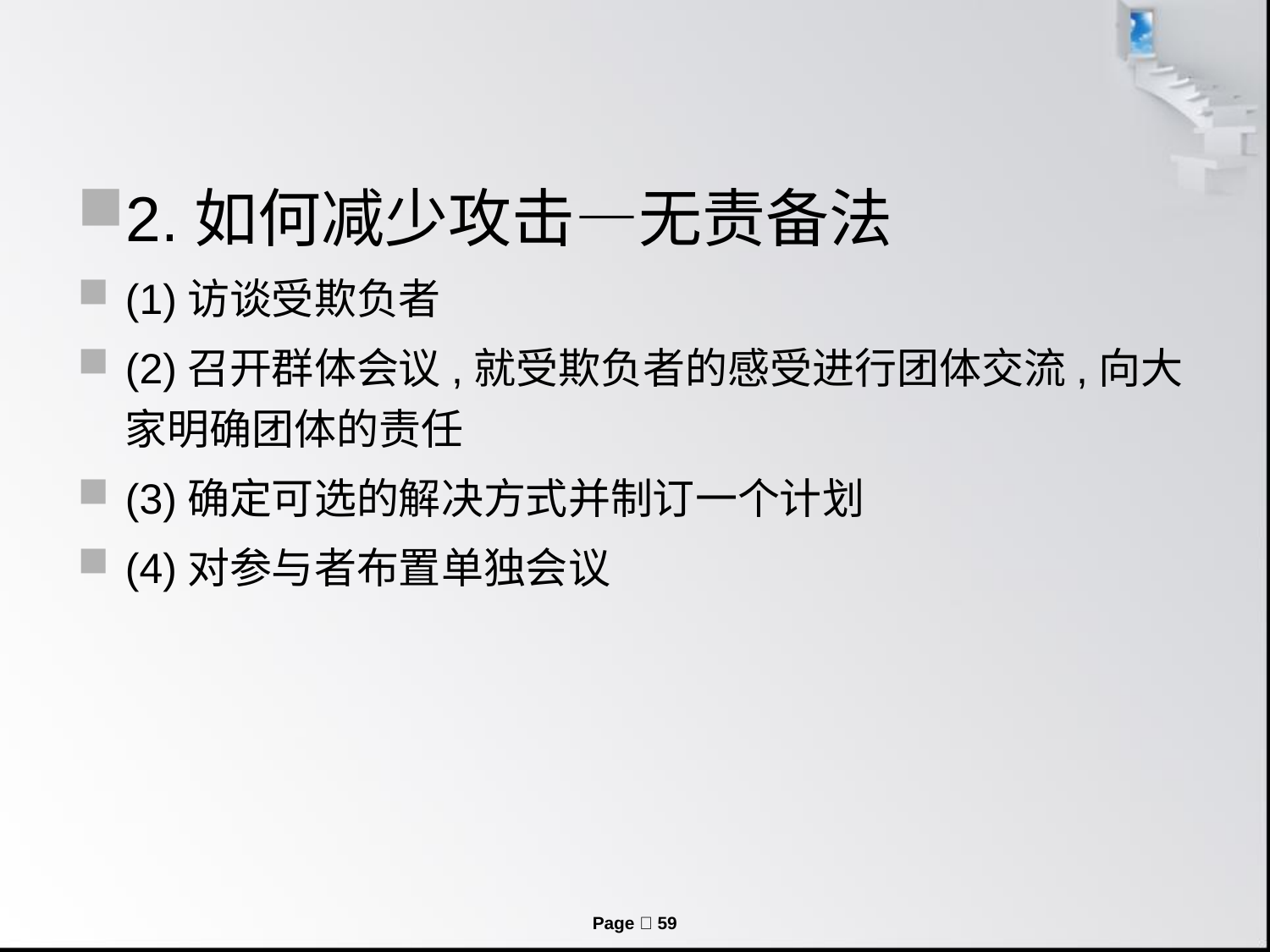

#
2.如何减少攻击—无责备法
(1)访谈受欺负者
(2)召开群体会议,就受欺负者的感受进行团体交流,向大家明确团体的责任
(3)确定可选的解决方式并制订一个计划
(4)对参与者布置单独会议